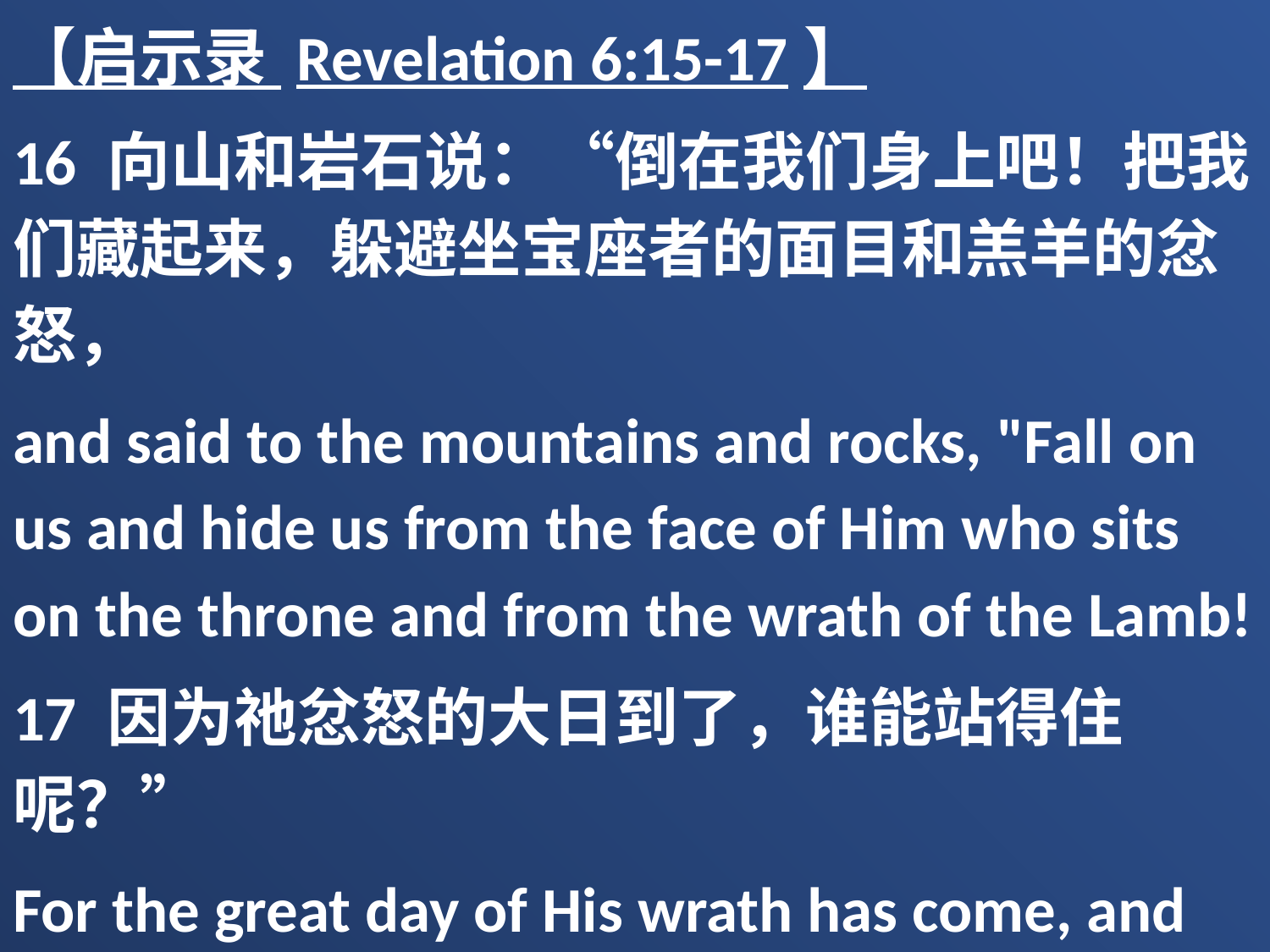

【启示录 Revelation 6:15-17】
16 向山和岩石说：“倒在我们身上吧！把我们藏起来，躲避坐宝座者的面目和羔羊的忿怒，
and said to the mountains and rocks, "Fall on us and hide us from the face of Him who sits on the throne and from the wrath of the Lamb!
17 因为祂忿怒的大日到了，谁能站得住呢？”
For the great day of His wrath has come, and who is able to stand?"